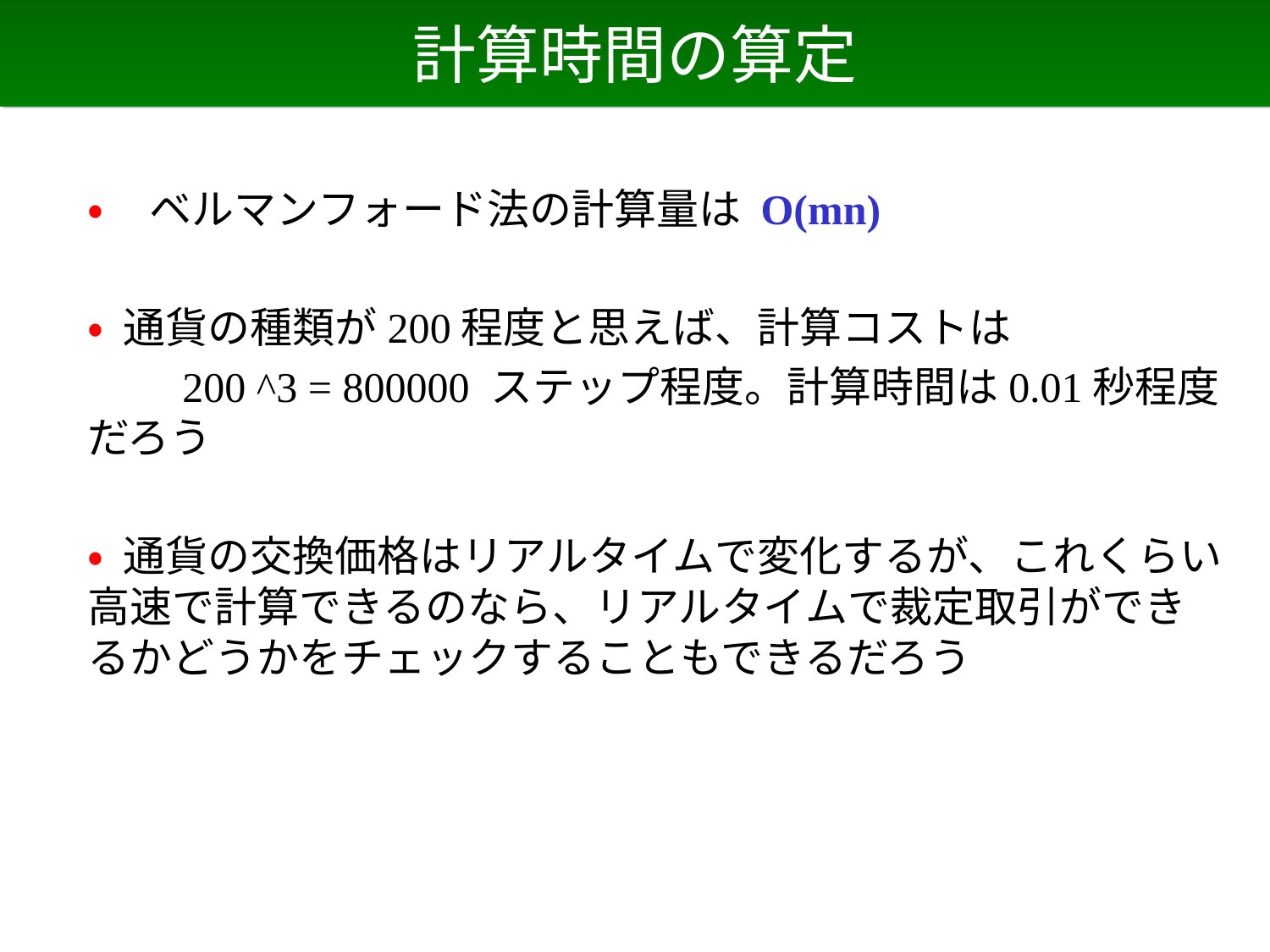

# 計算時間の算定
• ベルマンフォード法の計算量は O(mn)

• 通貨の種類が200程度と思えば、計算コストは
　　200 ^3 = 800000 ステップ程度。計算時間は0.01秒程度だろう

• 通貨の交換価格はリアルタイムで変化するが、これくらい高速で計算できるのなら、リアルタイムで裁定取引ができるかどうかをチェックすることもできるだろう